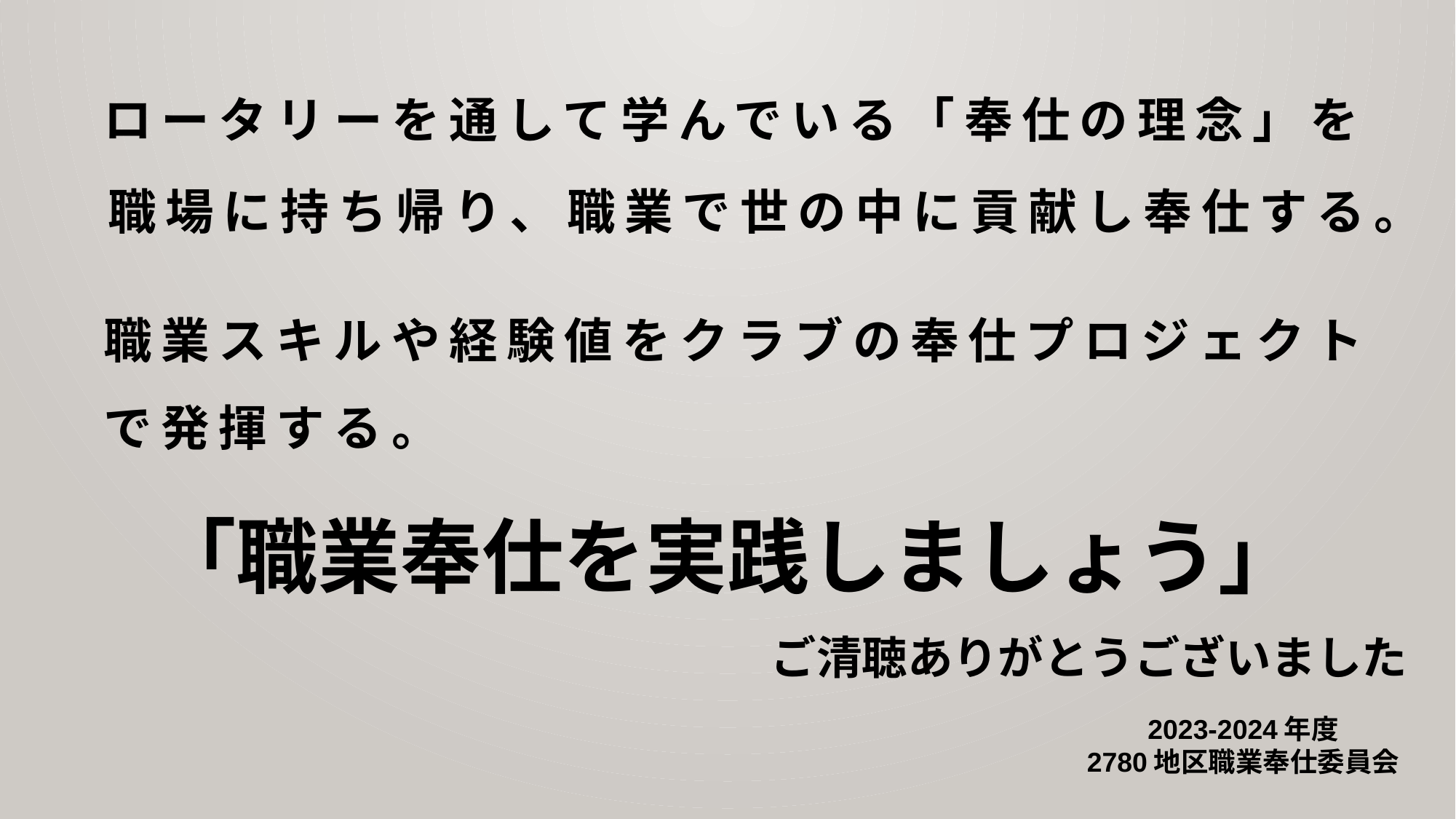

ロータリーを通して学んでいる「奉仕の理念」を
職場に持ち帰り、職業で世の中に貢献し奉仕する。
職業スキルや経験値をクラブの奉仕プロジェクトで発揮する。
「職業奉仕を実践しましょう」
ご清聴ありがとうございました
2023-2024年度
2780地区職業奉仕委員会